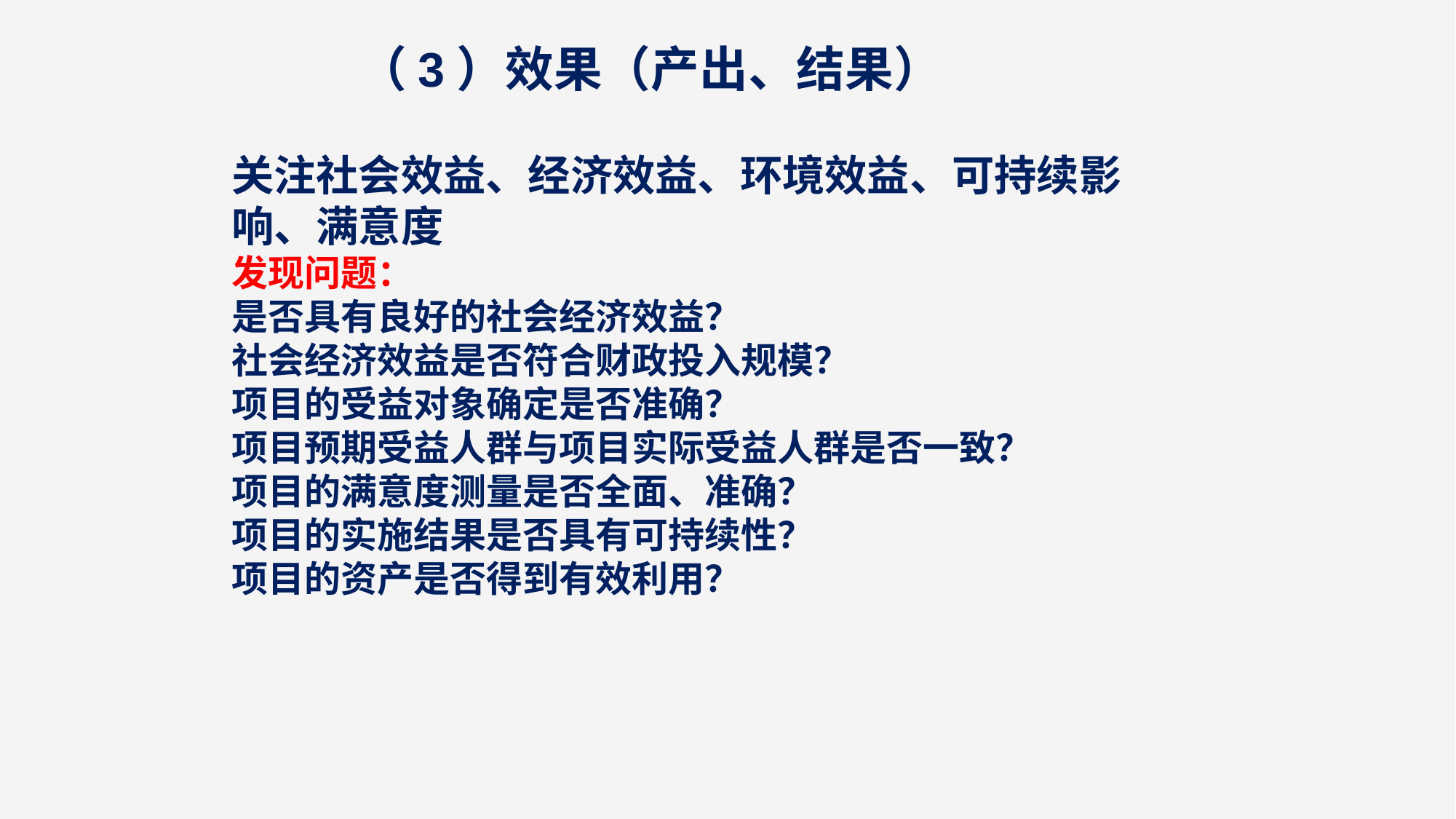

# （3）效果（产出、结果）
关注社会效益、经济效益、环境效益、可持续影响、满意度
发现问题：
是否具有良好的社会经济效益？
社会经济效益是否符合财政投入规模？
项目的受益对象确定是否准确？
项目预期受益人群与项目实际受益人群是否一致？
项目的满意度测量是否全面、准确？
项目的实施结果是否具有可持续性？
项目的资产是否得到有效利用？